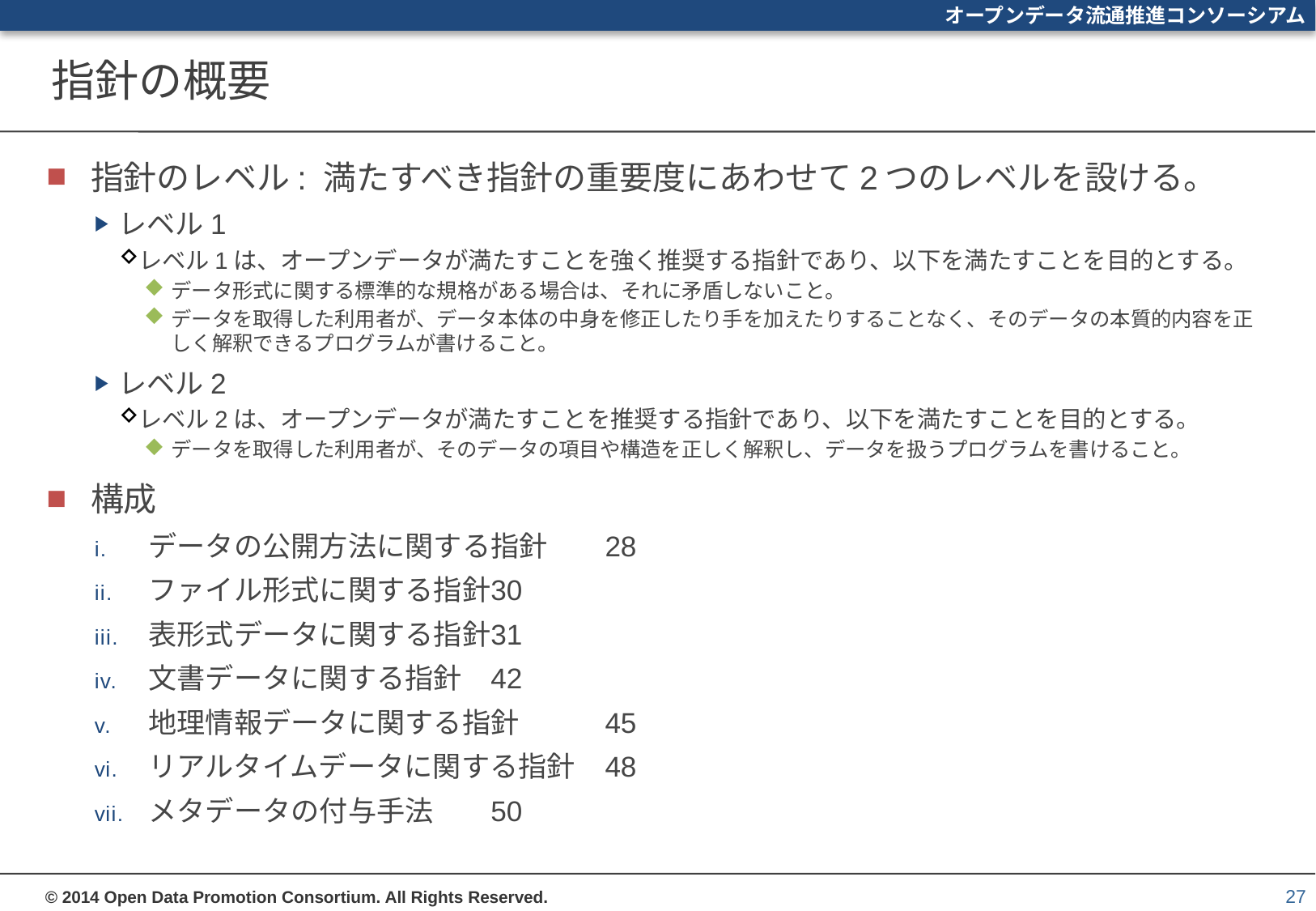

# 指針の概要
指針のレベル: 満たすべき指針の重要度にあわせて2つのレベルを設ける。
レベル1
レベル1は、オープンデータが満たすことを強く推奨する指針であり、以下を満たすことを目的とする。
データ形式に関する標準的な規格がある場合は、それに矛盾しないこと。
データを取得した利用者が、データ本体の中身を修正したり手を加えたりすることなく、そのデータの本質的内容を正しく解釈できるプログラムが書けること。
レベル2
レベル2は、オープンデータが満たすことを推奨する指針であり、以下を満たすことを目的とする。
データを取得した利用者が、そのデータの項目や構造を正しく解釈し、データを扱うプログラムを書けること。
構成
データの公開方法に関する指針						28
ファイル形式に関する指針						30
表形式データに関する指針						31
文書データに関する指針						42
地理情報データに関する指針						45
リアルタイムデータに関する指針					48
メタデータの付与手法							50

27